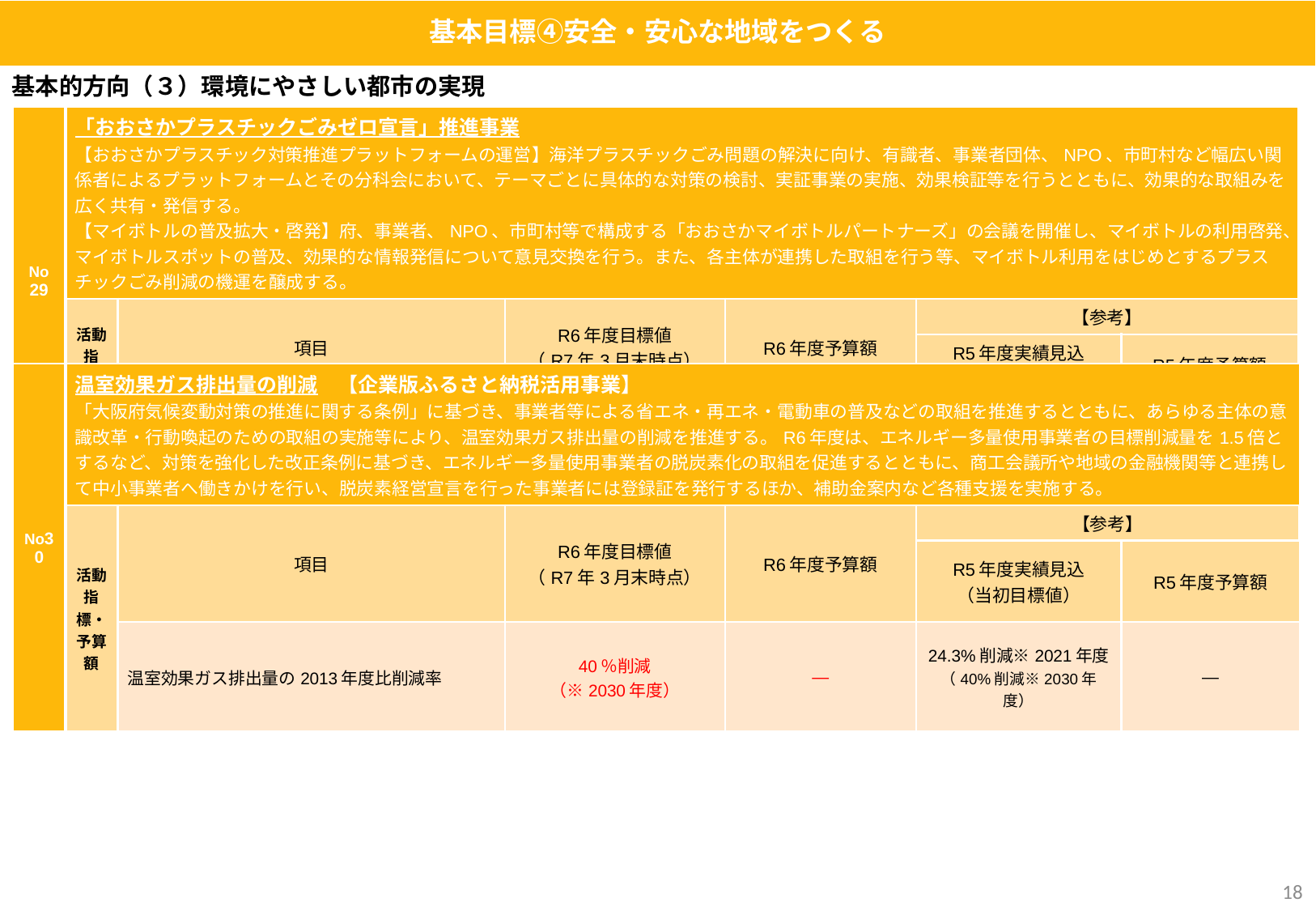

基本目標④安全・安心な地域をつくる
基本的方向（３）環境にやさしい都市の実現
| No 29 | 「おおさかプラスチックごみゼロ宣言」推進事業 【おおさかプラスチック対策推進プラットフォームの運営】海洋プラスチックごみ問題の解決に向け、有識者、事業者団体、NPO、市町村など幅広い関係者によるプラットフォームとその分科会において、テーマごとに具体的な対策の検討、実証事業の実施、効果検証等を行うとともに、効果的な取組みを広く共有・発信する。 【マイボトルの普及拡大・啓発】府、事業者、NPO、市町村等で構成する「おおさかマイボトルパートナーズ」の会議を開催し、マイボトルの利用啓発、マイボトルスポットの普及、効果的な情報発信について意見交換を行う。また、各主体が連携した取組を行う等、マイボトル利用をはじめとするプラスチックごみ削減の機運を醸成する。 |  |  |  |  |  |
| --- | --- | --- | --- | --- | --- | --- |
|  | 活動指標・予算額 | 項目 | R6年度目標値 （R7年3月末時点） | R6年度予算額 | 【参考】 | 予算執行額 （予算額） |
|  |  |  |  |  | R5年度実績見込 （当初目標値） | R5年度予算額 |
|  |  | モデル事業等の件数（累計） | 7件（累計） | 4,887千円 | 5件（累計） （6件（累計）） | 4,887千円 |
| No30 | 温室効果ガス排出量の削減　【企業版ふるさと納税活用事業】 「大阪府気候変動対策の推進に関する条例」に基づき、事業者等による省エネ・再エネ・電動車の普及などの取組を推進するとともに、あらゆる主体の意識改革・行動喚起のための取組の実施等により、温室効果ガス排出量の削減を推進する。R6年度は、エネルギー多量使用事業者の目標削減量を1.5倍とするなど、対策を強化した改正条例に基づき、エネルギー多量使用事業者の脱炭素化の取組を促進するとともに、商工会議所や地域の金融機関等と連携して中小事業者へ働きかけを行い、脱炭素経営宣言を行った事業者には登録証を発行するほか、補助金案内など各種支援を実施する。 |  |  |  |  |  |
| --- | --- | --- | --- | --- | --- | --- |
|  | 活動指標・予算額 | 項目 | R6年度目標値 （R7年3月末時点） | R6年度予算額 | 【参考】 | 予算執行額 （予算額） |
|  |  |  |  |  | R5年度実績見込 （当初目標値） | R5年度予算額 |
|  |  | 温室効果ガス排出量の2013年度比削減率 | 40％削減 （※2030年度） | ― | 24.3%削減※2021年度 （40%削減※2030年度） | ― |
18